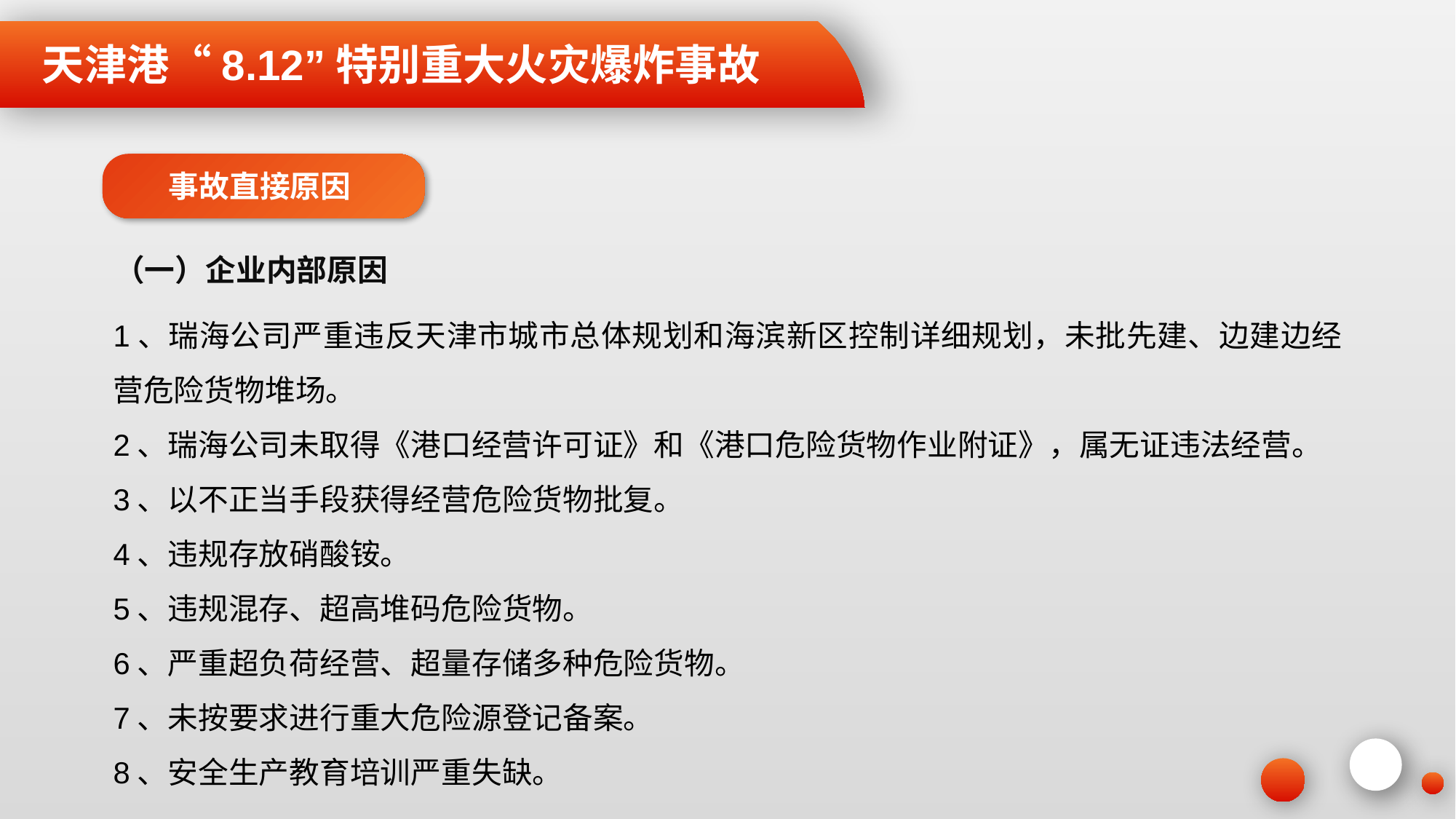

天津港“8.12”特别重大火灾爆炸事故

事故直接原因
（一）企业内部原因
1、瑞海公司严重违反天津市城市总体规划和海滨新区控制详细规划，未批先建、边建边经营危险货物堆场。
2、瑞海公司未取得《港口经营许可证》和《港口危险货物作业附证》，属无证违法经营。
3、以不正当手段获得经营危险货物批复。
4、违规存放硝酸铵。
5、违规混存、超高堆码危险货物。
6、严重超负荷经营、超量存储多种危险货物。
7、未按要求进行重大危险源登记备案。
8、安全生产教育培训严重失缺。